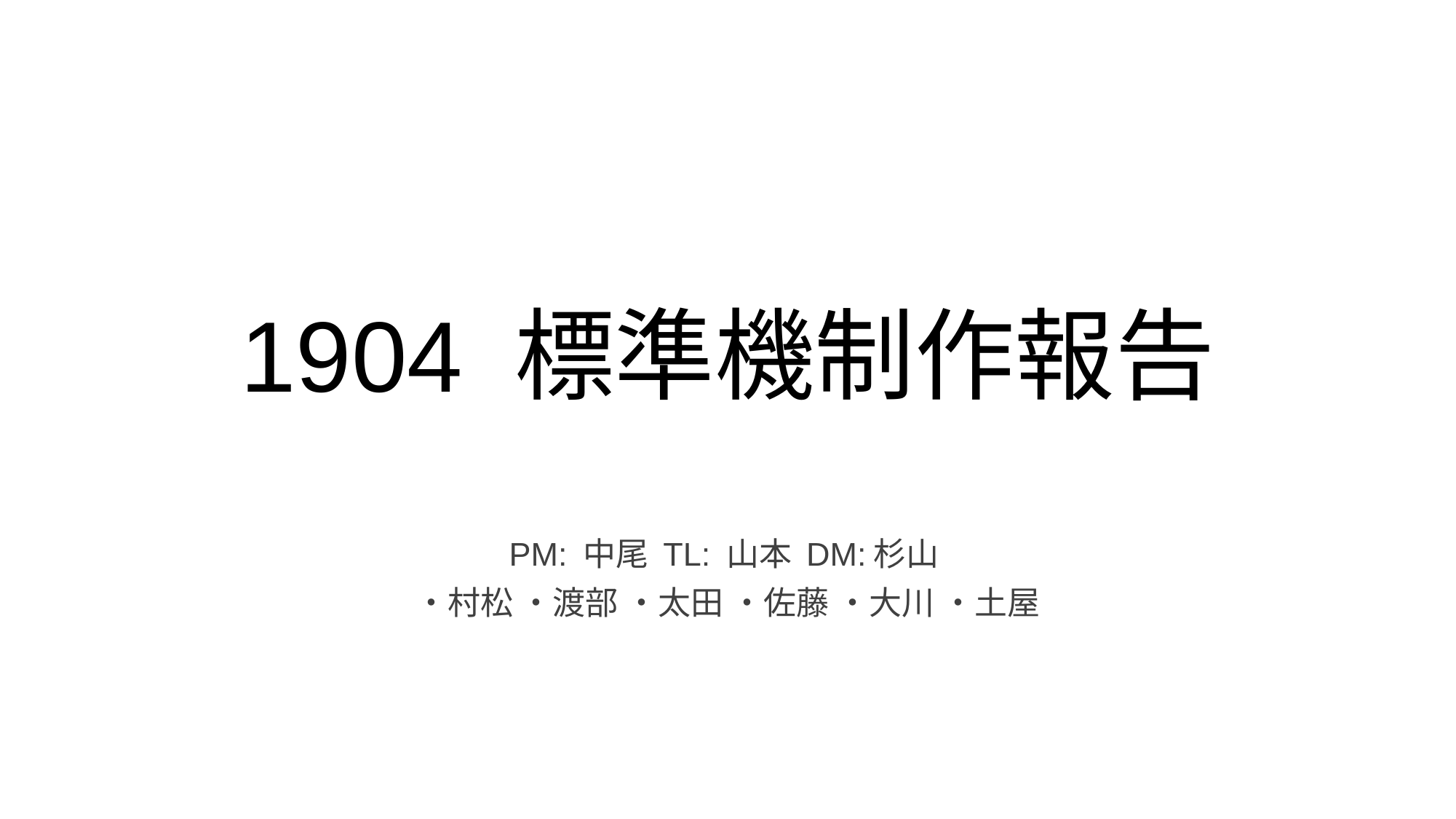

# 1904 標準機制作報告

PM: 中尾 TL: 山本 DM:杉山
・村松 ・渡部 ・太田 ・佐藤 ・大川 ・土屋